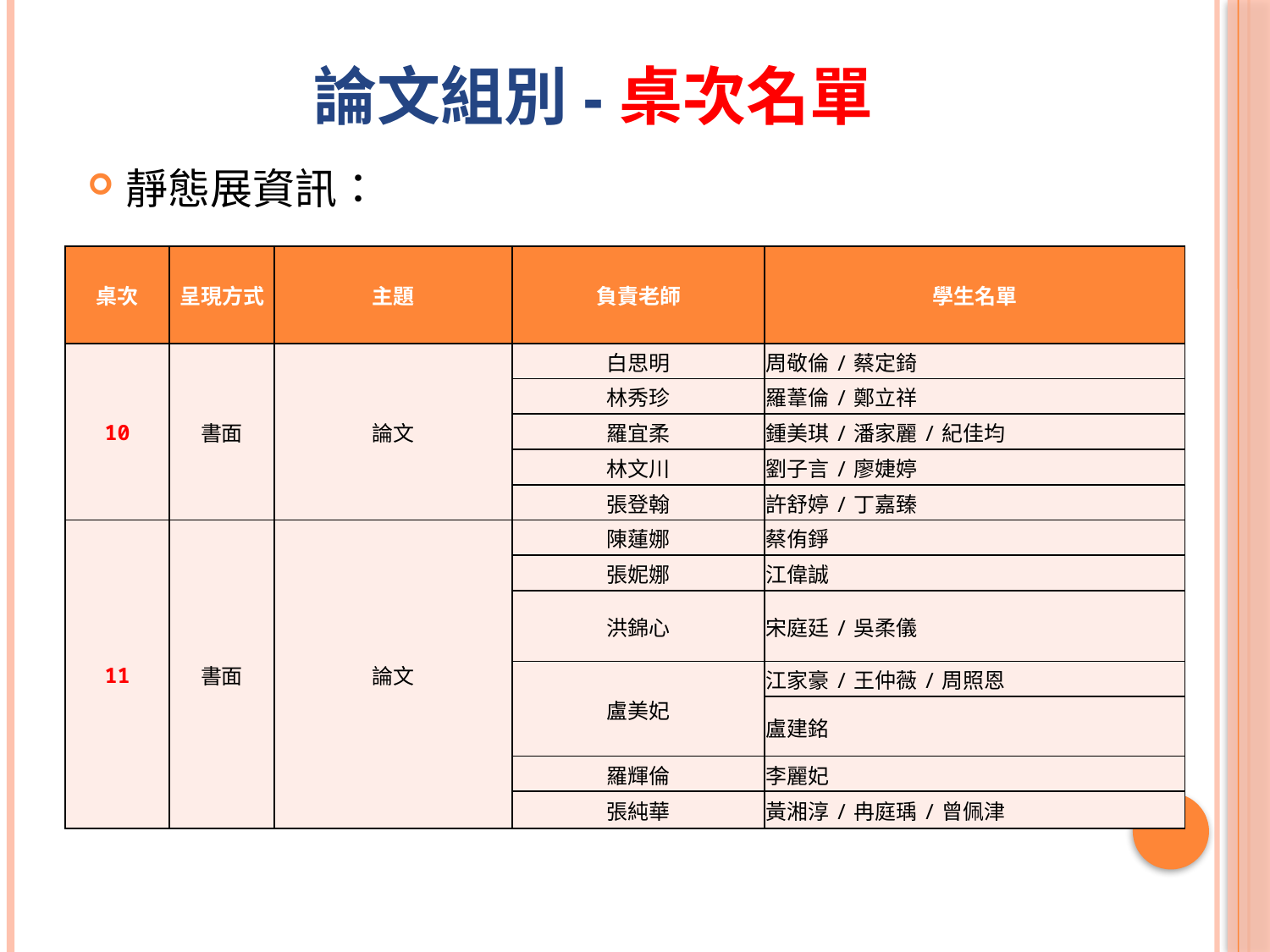

# 論文組別-桌次名單
靜態展資訊：

| 桌次 | 呈現方式 | 主題 | 負責老師 | 學生名單 |
| --- | --- | --- | --- | --- |
| 10 | 書面 | 論文 | 白思明 | 周敬倫/蔡定錡 |
|  |  |  | 林秀珍 | 羅葦倫/鄭立祥 |
|  |  |  | 羅宜柔 | 鍾美琪/潘家麗/紀佳均 |
|  |  |  | 林文川 | 劉子言/廖婕婷 |
|  |  |  | 張登翰 | 許舒婷/丁嘉臻 |
| 11 | 書面 | 論文 | 陳蓮娜 | 蔡侑錚 |
|  |  |  | 張妮娜 | 江偉誠 |
|  |  |  | 洪錦心 | 宋庭廷/吳柔儀 |
|  |  |  | 盧美妃 | 江家豪/王仲薇/周照恩 |
|  |  |  |  | 盧建銘 |
|  |  |  | 羅輝倫 | 李麗妃 |
|  |  |  | 張純華 | 黃湘淳/冉庭瑀/曾佩津 |